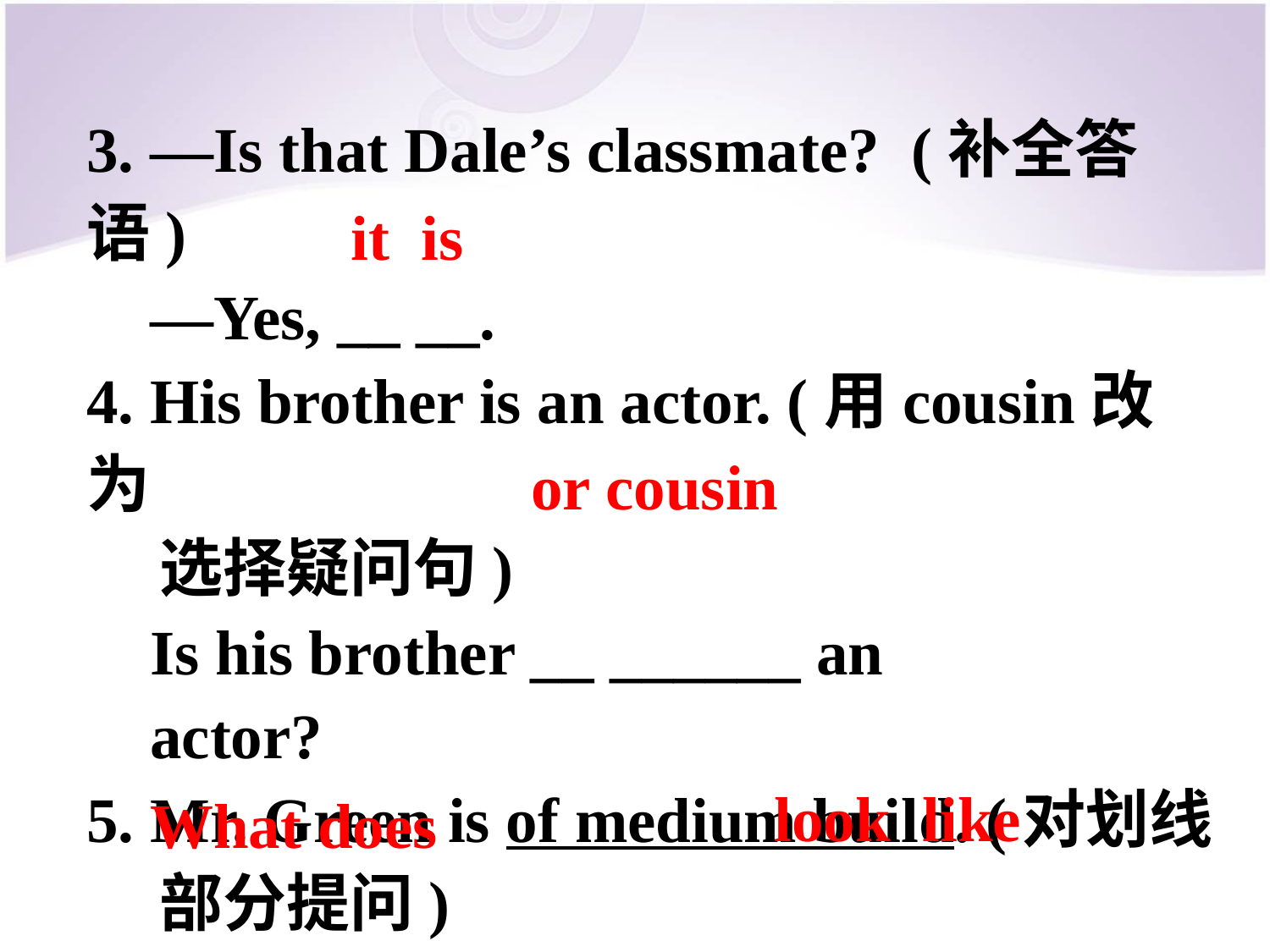

3. —Is that Dale’s classmate?  (补全答语)
    —Yes, __ __.
4. His brother is an actor. (用cousin改为
    选择疑问句)
    Is his brother __ ______ an
    actor?
5. Mr. Green is of medium build. (对划线
    部分提问)
    _____ ____ Mr. Green ____ ____?
it  is
or cousin
look  like
What does